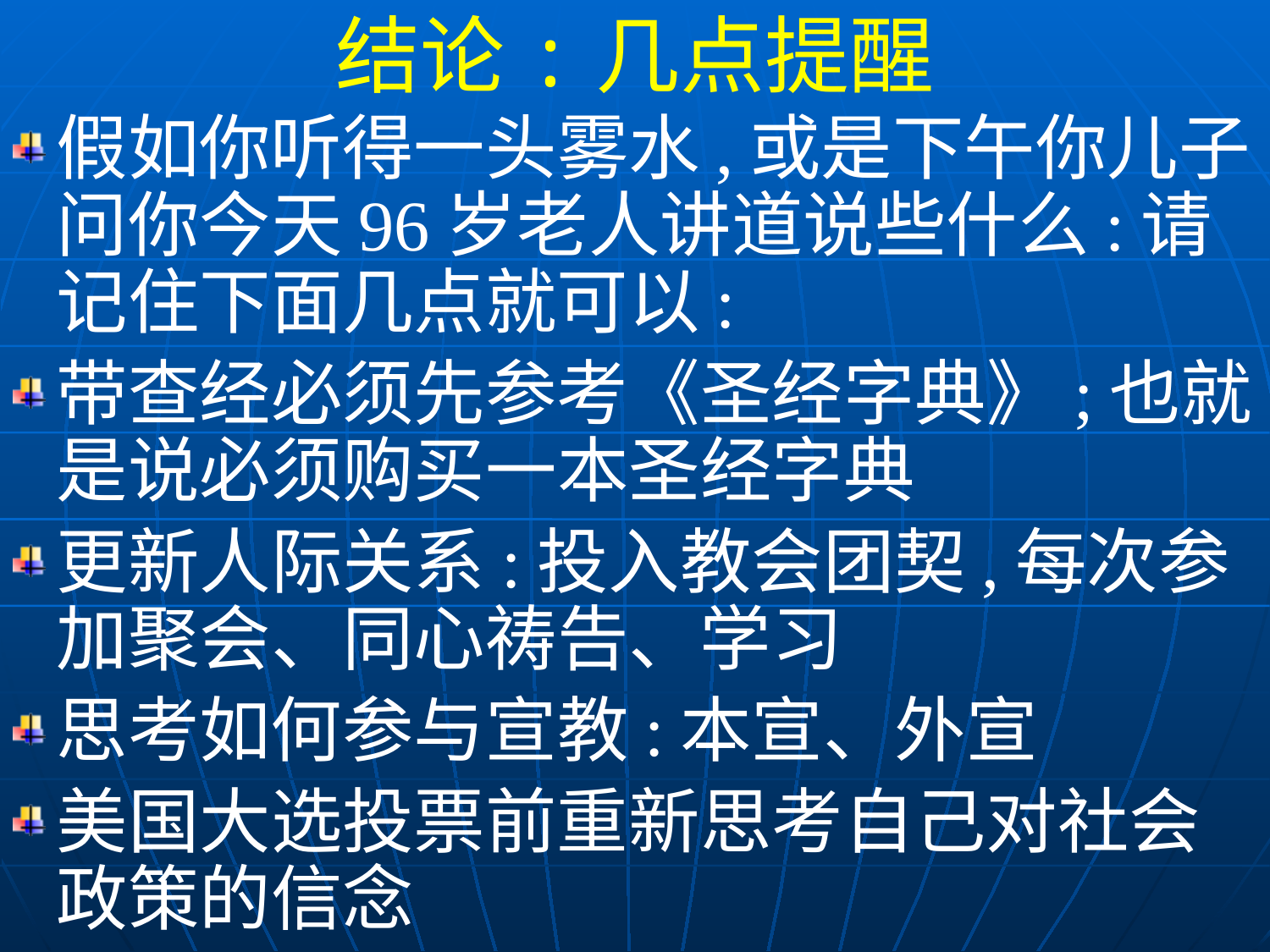

结论:几点提醒
假如你听得一头雾水,或是下午你儿子问你今天96岁老人讲道说些什么:请记住下面几点就可以:
带查经必须先参考《圣经字典》;也就是说必须购买一本圣经字典
更新人际关系:投入教会团契,每次参加聚会、同心祷告、学习
思考如何参与宣教:本宣、外宣
美国大选投票前重新思考自己对社会政策的信念